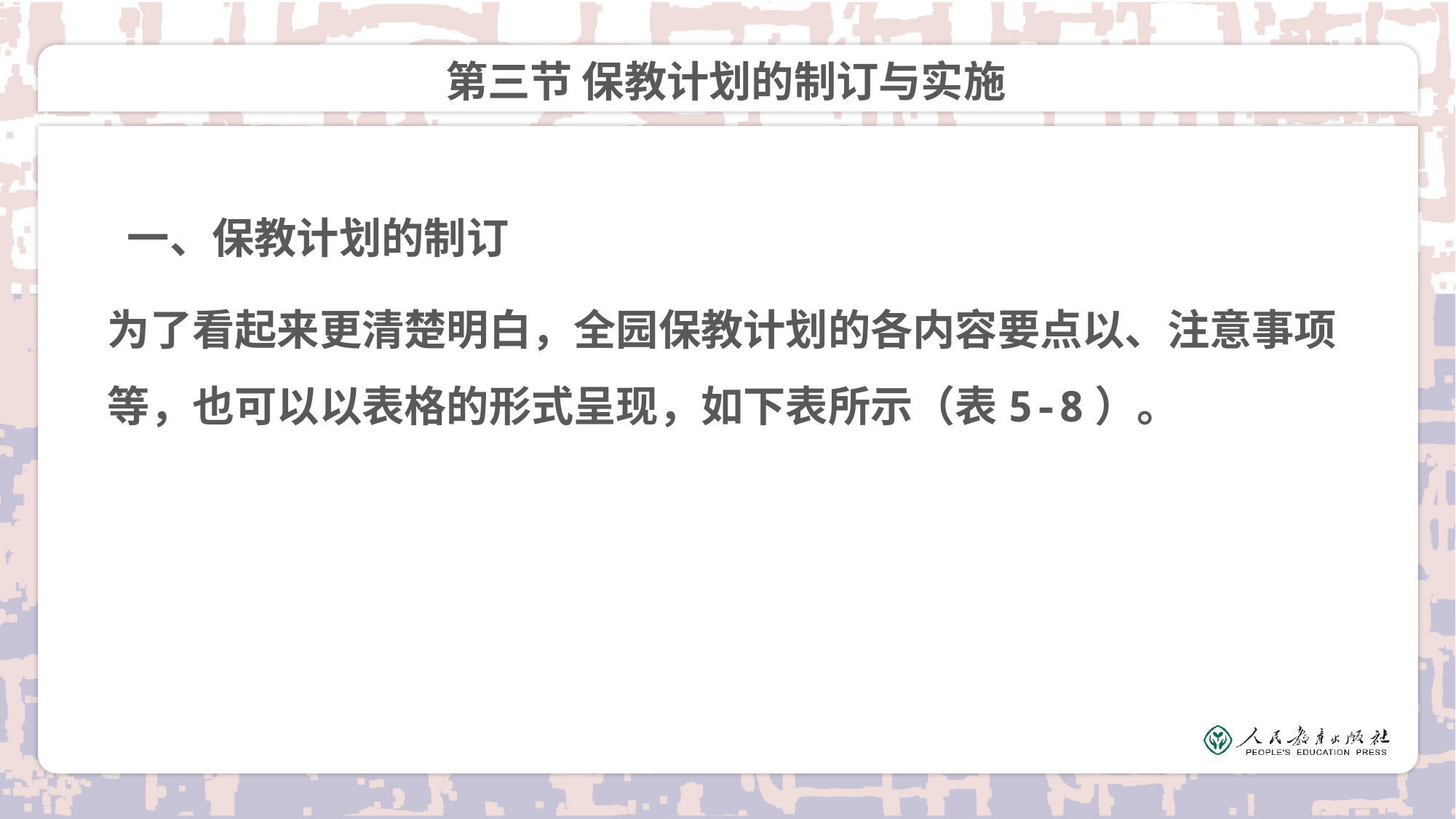

# 第三节 保教计划的制订与实施
 一、保教计划的制订
为了看起来更清楚明白，全园保教计划的各内容要点以、注意事项等，也可以以表格的形式呈现，如下表所示（表5-8）。